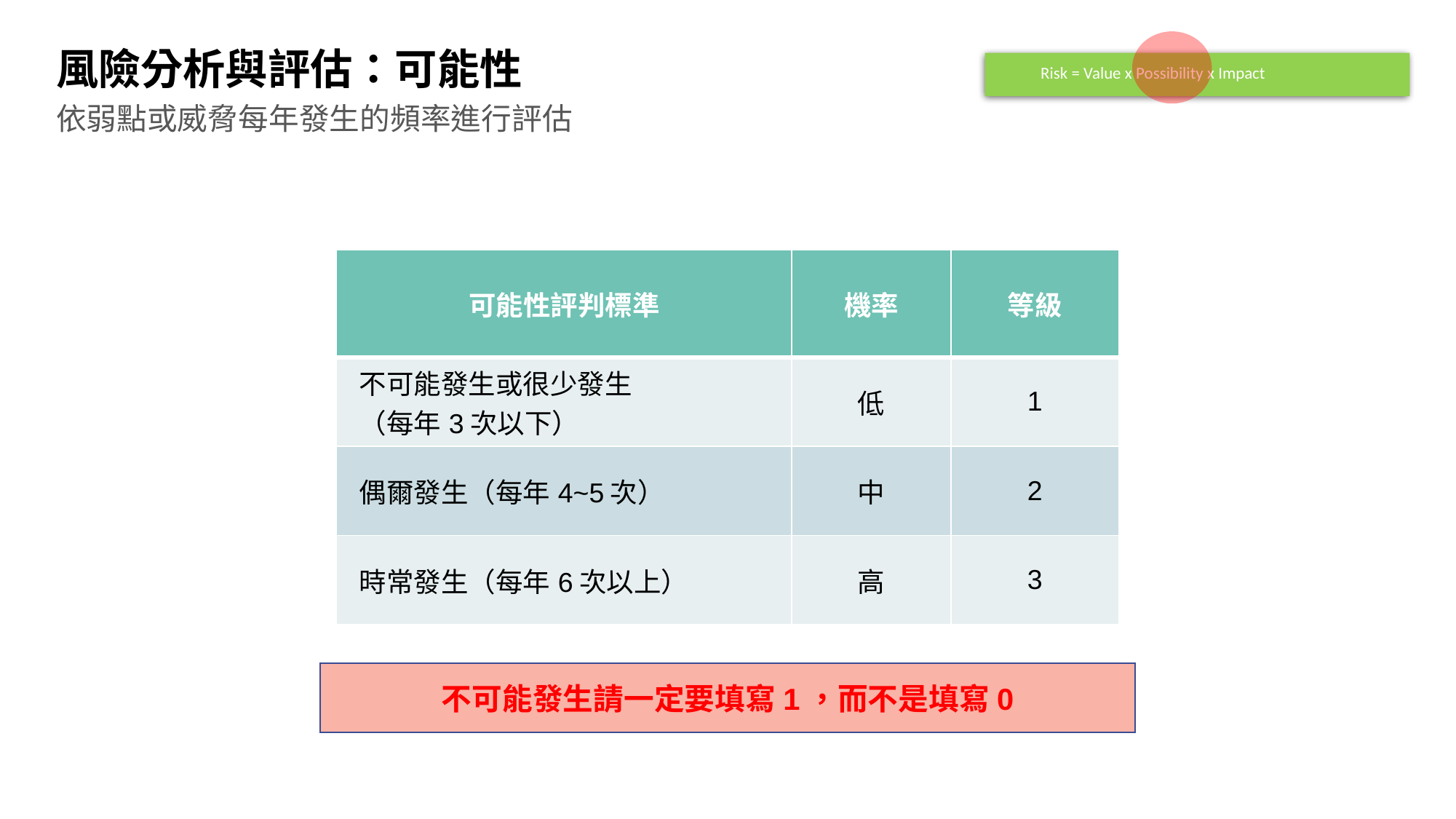

# 風險分析與評估：可能性

Risk = Value x Possibility x Impact
依弱點或威脅每年發生的頻率進行評估

| 可能性評判標準 | 機率 | 等級 |
| --- | --- | --- |
| 不可能發生或很少發生 （每年3次以下） | 低 | 1 |
| 偶爾發生（每年4~5次） | 中 | 2 |
| 時常發生（每年6次以上） | 高 | 3 |
不可能發生請一定要填寫1，而不是填寫0